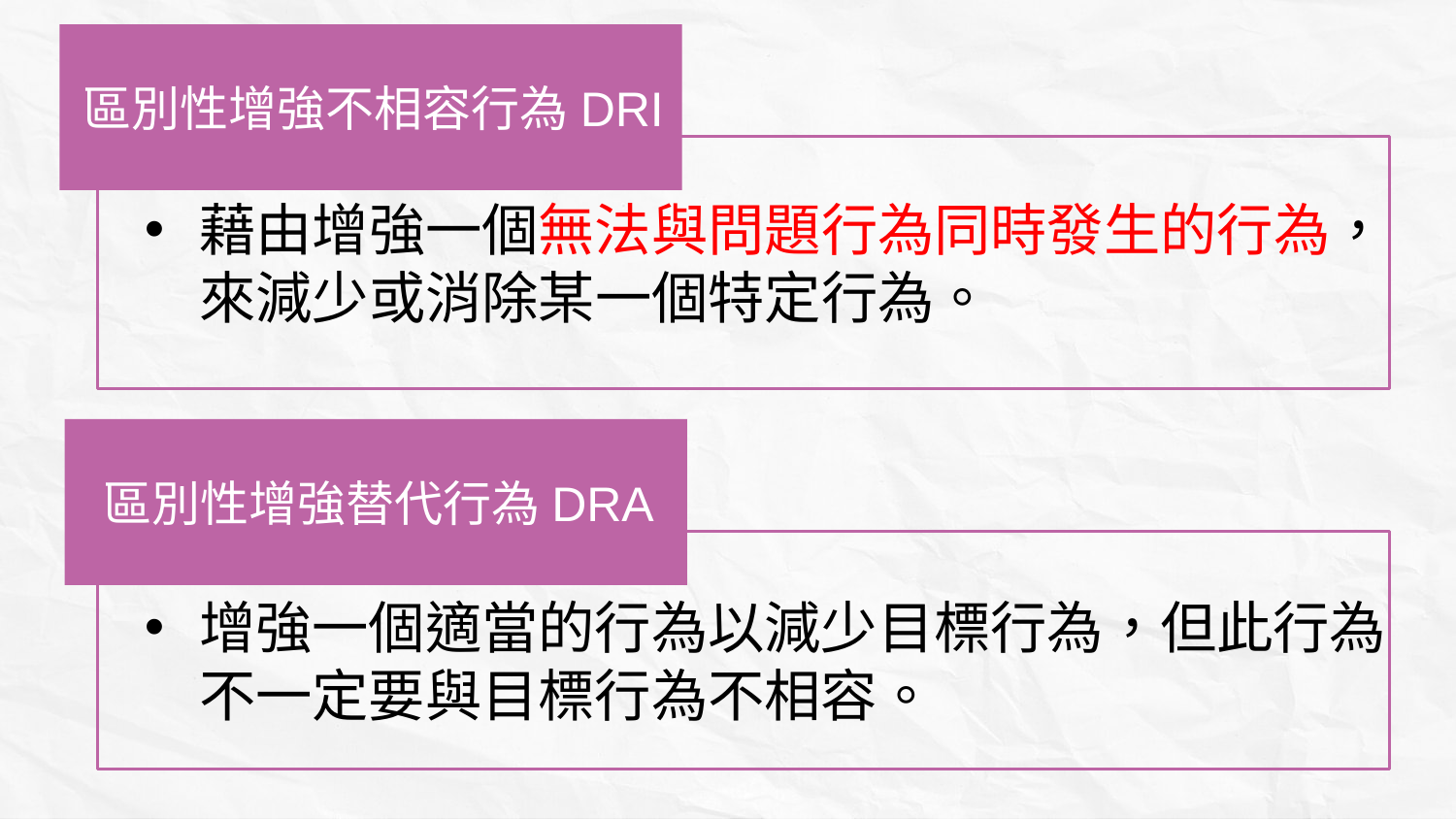

區別性增強不相容行為DRI

藉由增強一個無法與問題行為同時發生的行為，來減少或消除某一個特定行為。

區別性增強替代行為DRA

增強一個適當的行為以減少目標行為，但此行為不一定要與目標行為不相容。